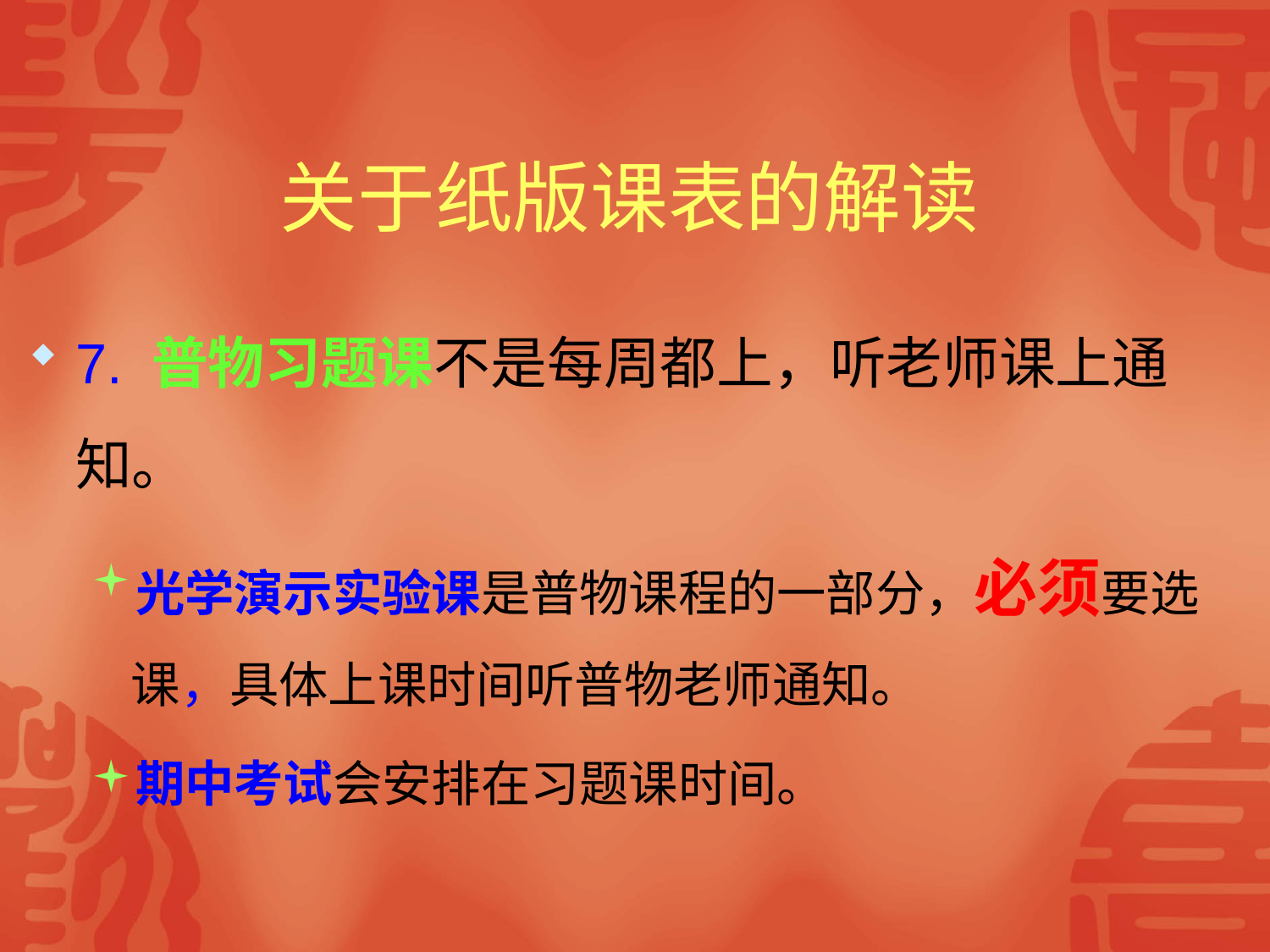

# 关于纸版课表的解读
7. 普物习题课不是每周都上，听老师课上通知。
光学演示实验课是普物课程的一部分，必须要选课，具体上课时间听普物老师通知。
期中考试会安排在习题课时间。